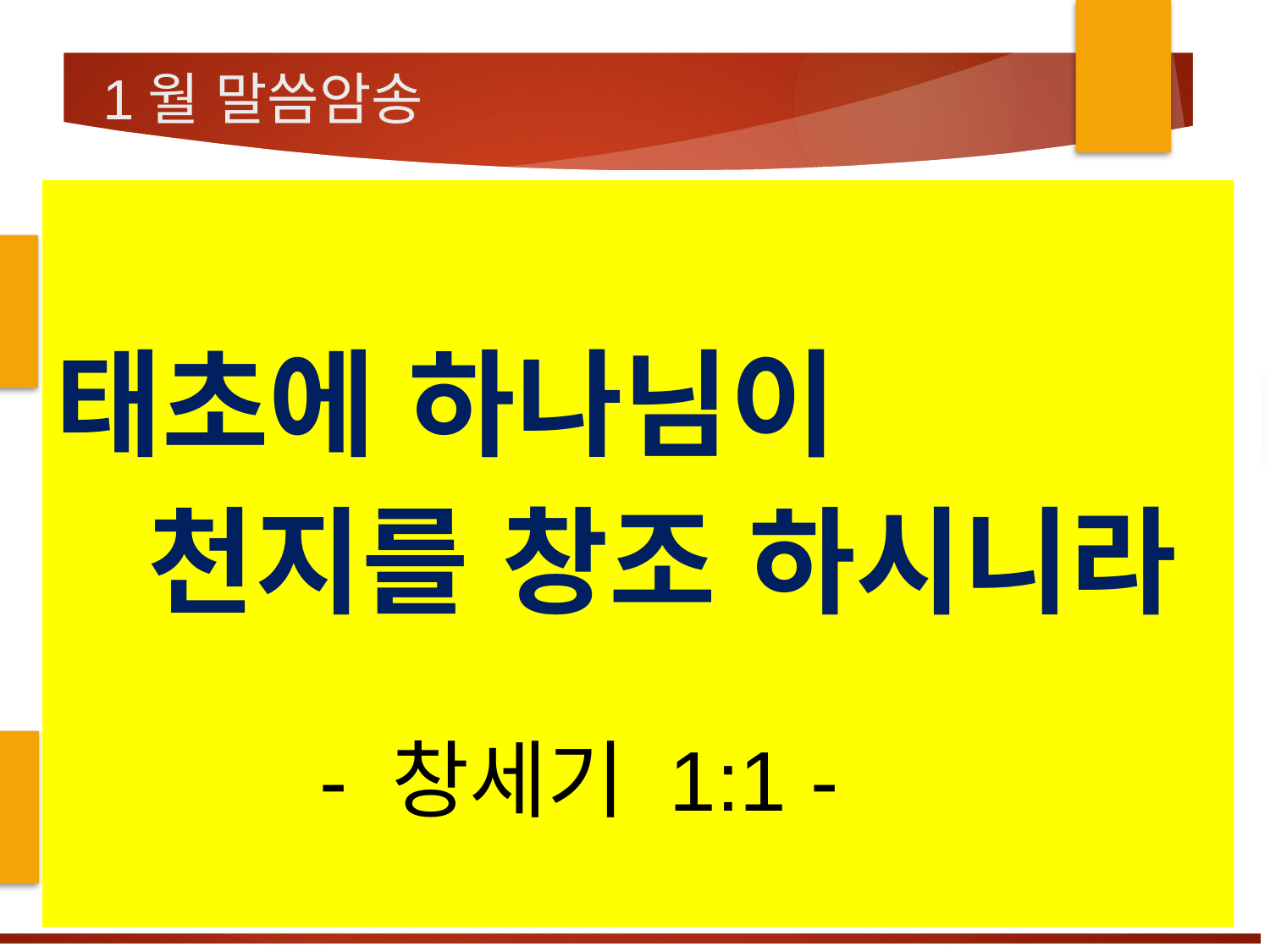

# 1월 말씀암송

태초에 하나님이
  천지를 창조 하시니라

         - 창세기 1:1 -